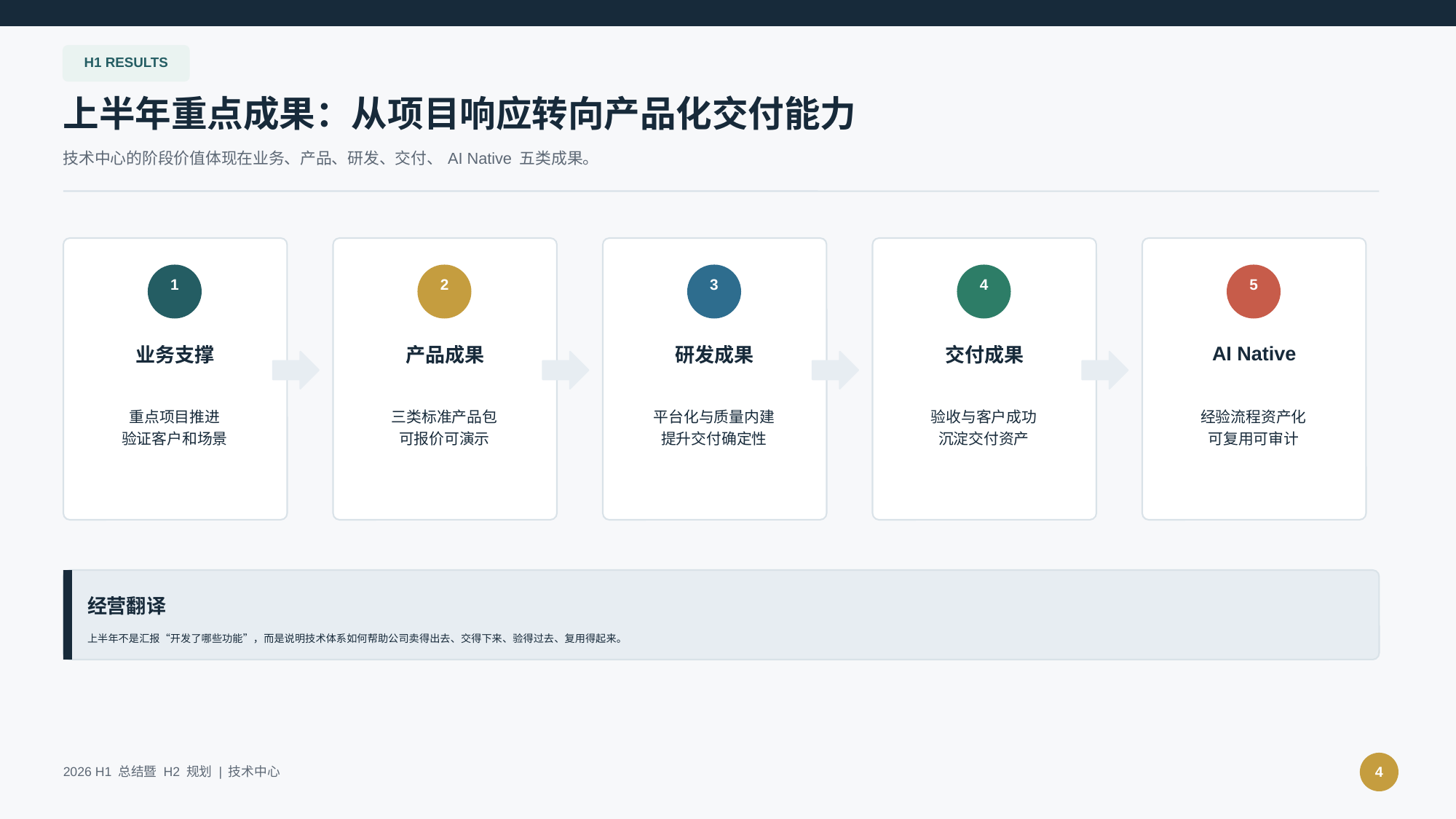

H1 RESULTS
上半年重点成果：从项目响应转向产品化交付能力
技术中心的阶段价值体现在业务、产品、研发、交付、AI Native 五类成果。

1
2
3
4
5
业务支撑
产品成果
研发成果
交付成果
AI Native

重点项目推进
验证客户和场景
三类标准产品包
可报价可演示
平台化与质量内建
提升交付确定性
验收与客户成功
沉淀交付资产
经验流程资产化
可复用可审计

经营翻译
上半年不是汇报“开发了哪些功能”，而是说明技术体系如何帮助公司卖得出去、交得下来、验得过去、复用得起来。

4
2026 H1 总结暨 H2 规划 | 技术中心